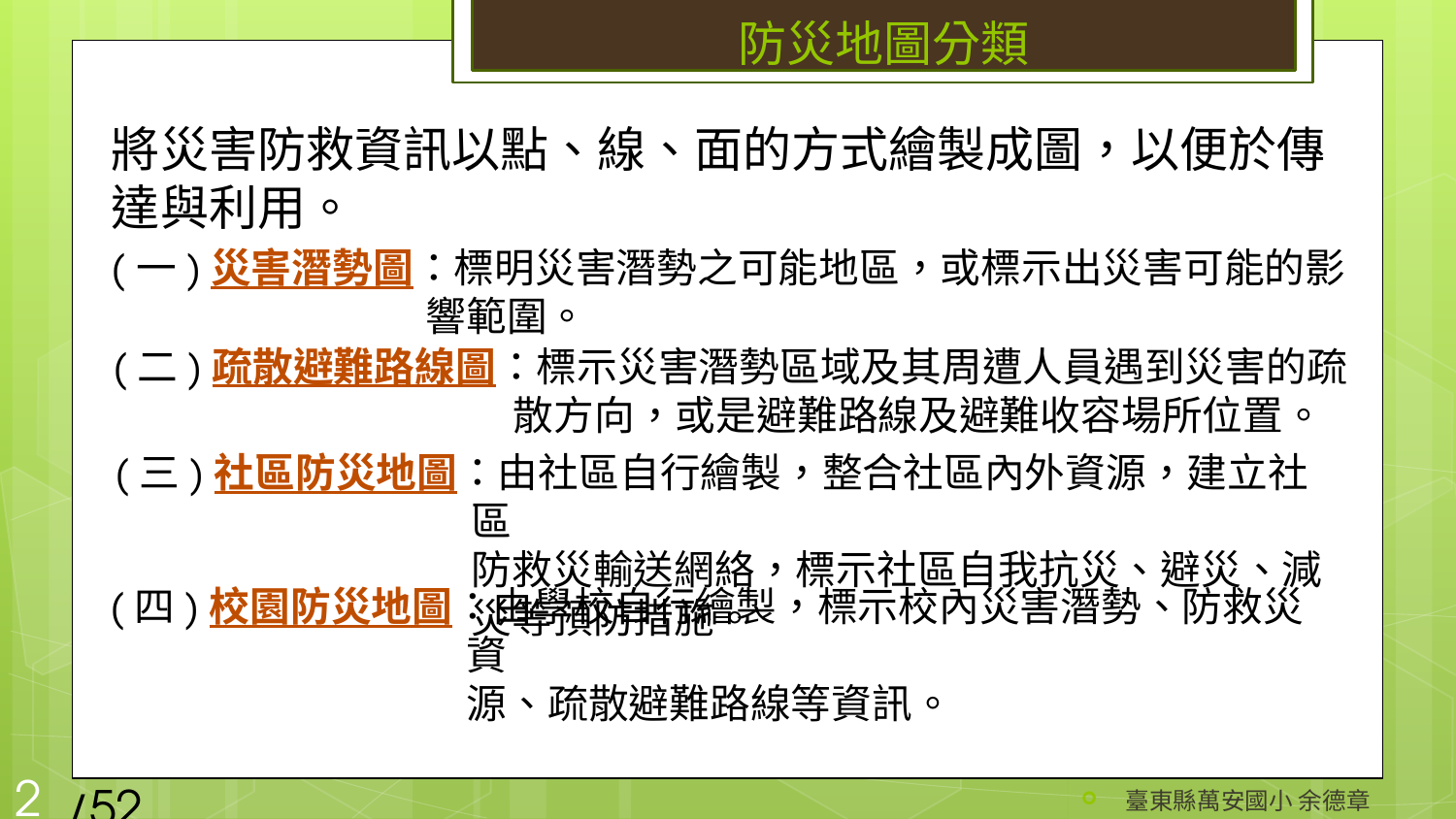

# 防災地圖分類

將災害防救資訊以點、線、面的方式繪製成圖，以便於傳達與利用。
(一)災害潛勢圖：標明災害潛勢之可能地區，或標示出災害可能的影
響範圍。
(二)疏散避難路線圖：標示災害潛勢區域及其周遭人員遇到災害的疏
散方向，或是避難路線及避難收容場所位置。
(三)社區防災地圖：由社區自行繪製，整合社區內外資源，建立社區
防救災輸送網絡，標示社區自我抗災、避災、減災等預防措施。
(四)校園防災地圖：由學校自行繪製，標示校內災害潛勢、防救災資
源、疏散避難路線等資訊。
/52
2
臺東縣萬安國小 余德章